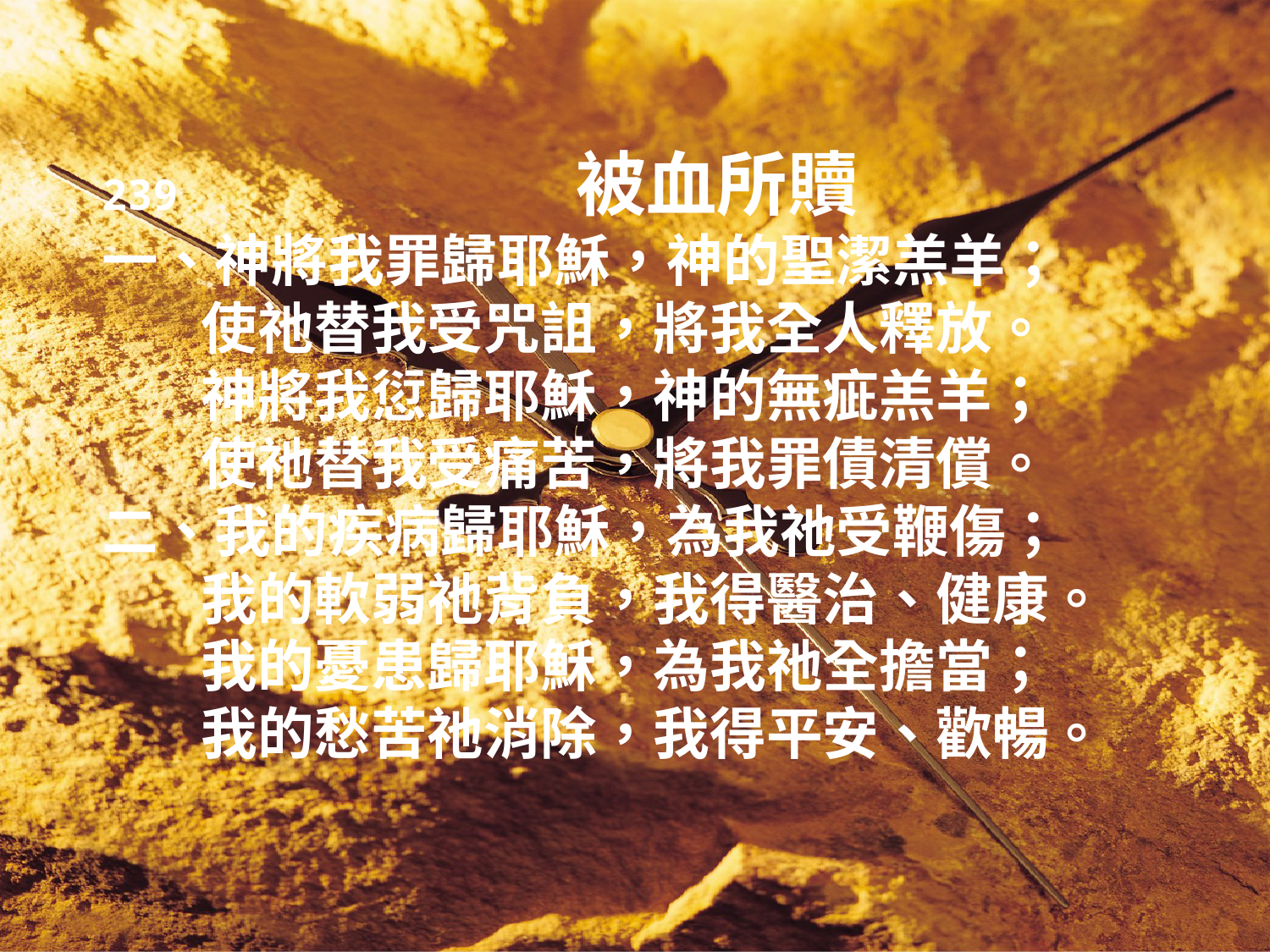

239         被血所贖
一、神將我罪歸耶穌，神的聖潔羔羊；
	使祂替我受咒詛，將我全人釋放。
	神將我愆歸耶穌，神的無疵羔羊；
	使祂替我受痛苦，將我罪債清償。
二、我的疾病歸耶穌，為我祂受鞭傷；
	我的軟弱祂背負，我得醫治、健康。
	我的憂患歸耶穌，為我祂全擔當；
	我的愁苦祂消除，我得平安、歡暢。